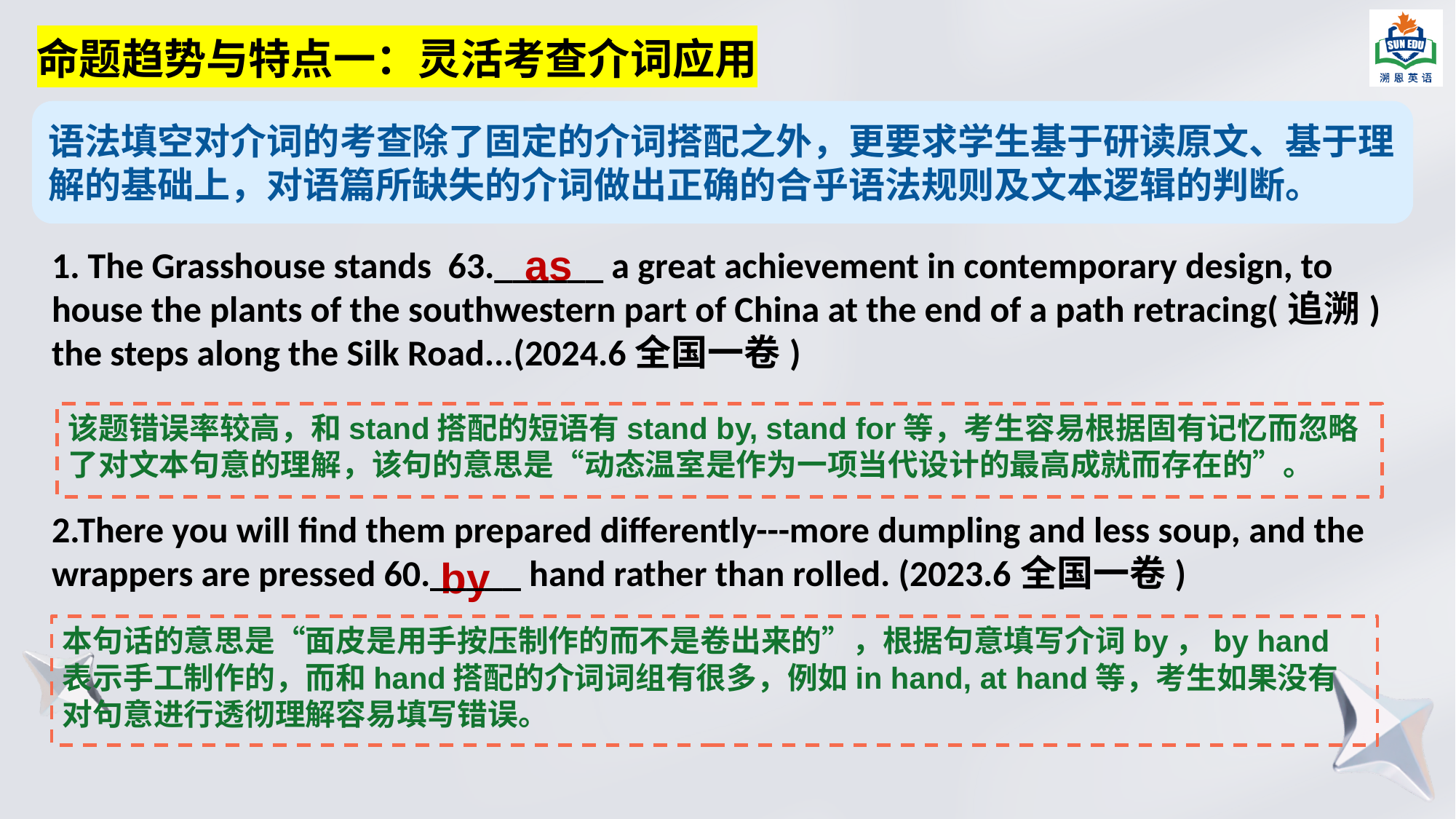

# 命题趋势与特点一：灵活考查介词应用
语法填空对介词的考查除了固定的介词搭配之外，更要求学生基于研读原文、基于理解的基础上，对语篇所缺失的介词做出正确的合乎语法规则及文本逻辑的判断。
as
1. The Grasshouse stands  63.______ a great achievement in contemporary design, to house the plants of the southwestern part of China at the end of a path retracing(追溯) the steps along the Silk Road...(2024.6全国一卷)

2.There you will find them prepared differently---more dumpling and less soup, and the wrappers are pressed 60._____ hand rather than rolled. (2023.6全国一卷)
该题错误率较高，和stand搭配的短语有stand by, stand for等，考生容易根据固有记忆而忽略了对文本句意的理解，该句的意思是“动态温室是作为一项当代设计的最高成就而存在的”。
by
本句话的意思是“面皮是用手按压制作的而不是卷出来的”，根据句意填写介词by，by hand表示手工制作的，而和hand搭配的介词词组有很多，例如in hand, at hand等，考生如果没有对句意进行透彻理解容易填写错误。
14